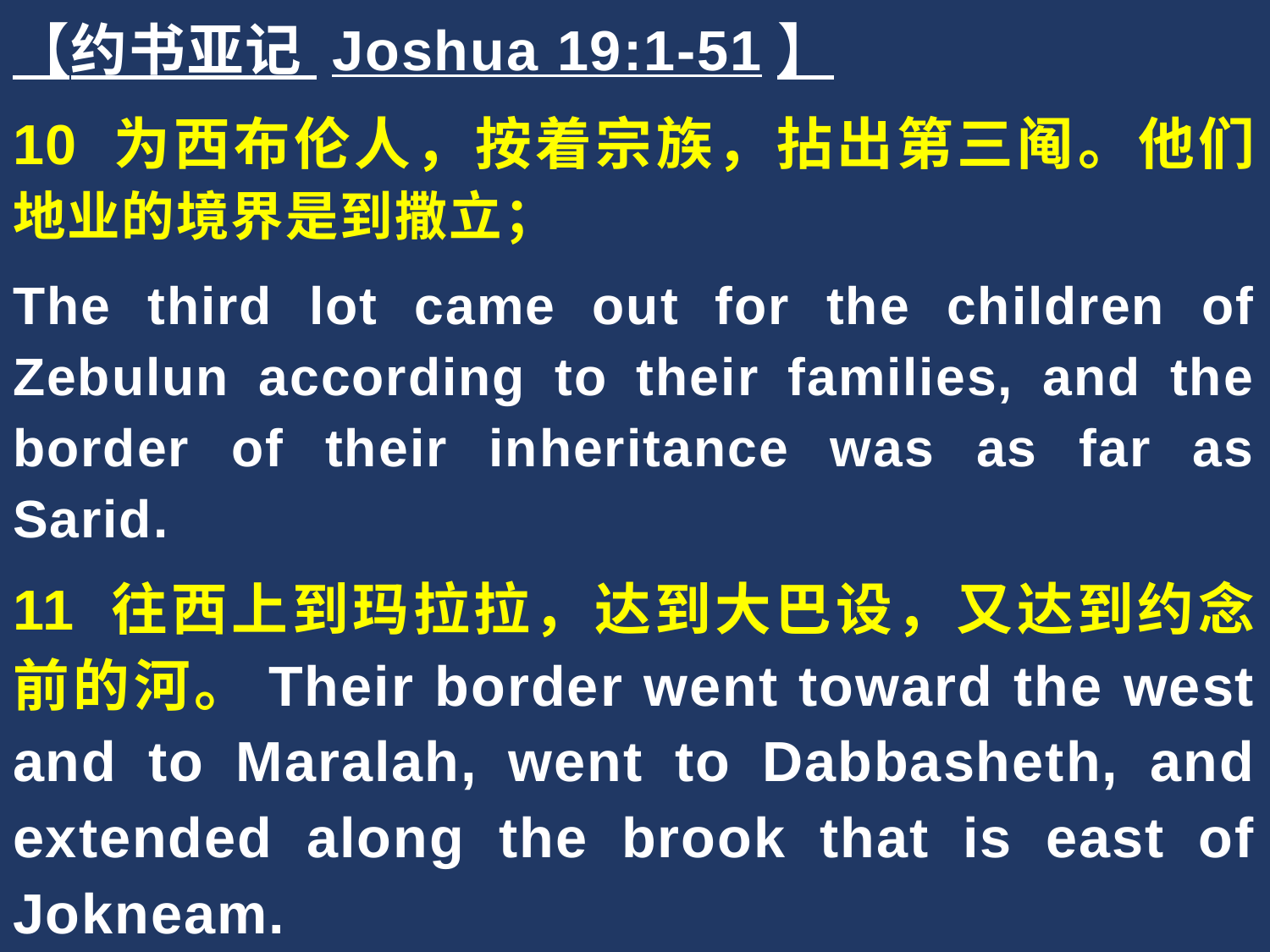

【约书亚记 Joshua 19:1-51】
10 为西布伦人，按着宗族，拈出第三阄。他们地业的境界是到撒立；
The third lot came out for the children of Zebulun according to their families, and the border of their inheritance was as far as Sarid.
11 往西上到玛拉拉，达到大巴设，又达到约念前的河。Their border went toward the west and to Maralah, went to Dabbasheth, and extended along the brook that is east of Jokneam.